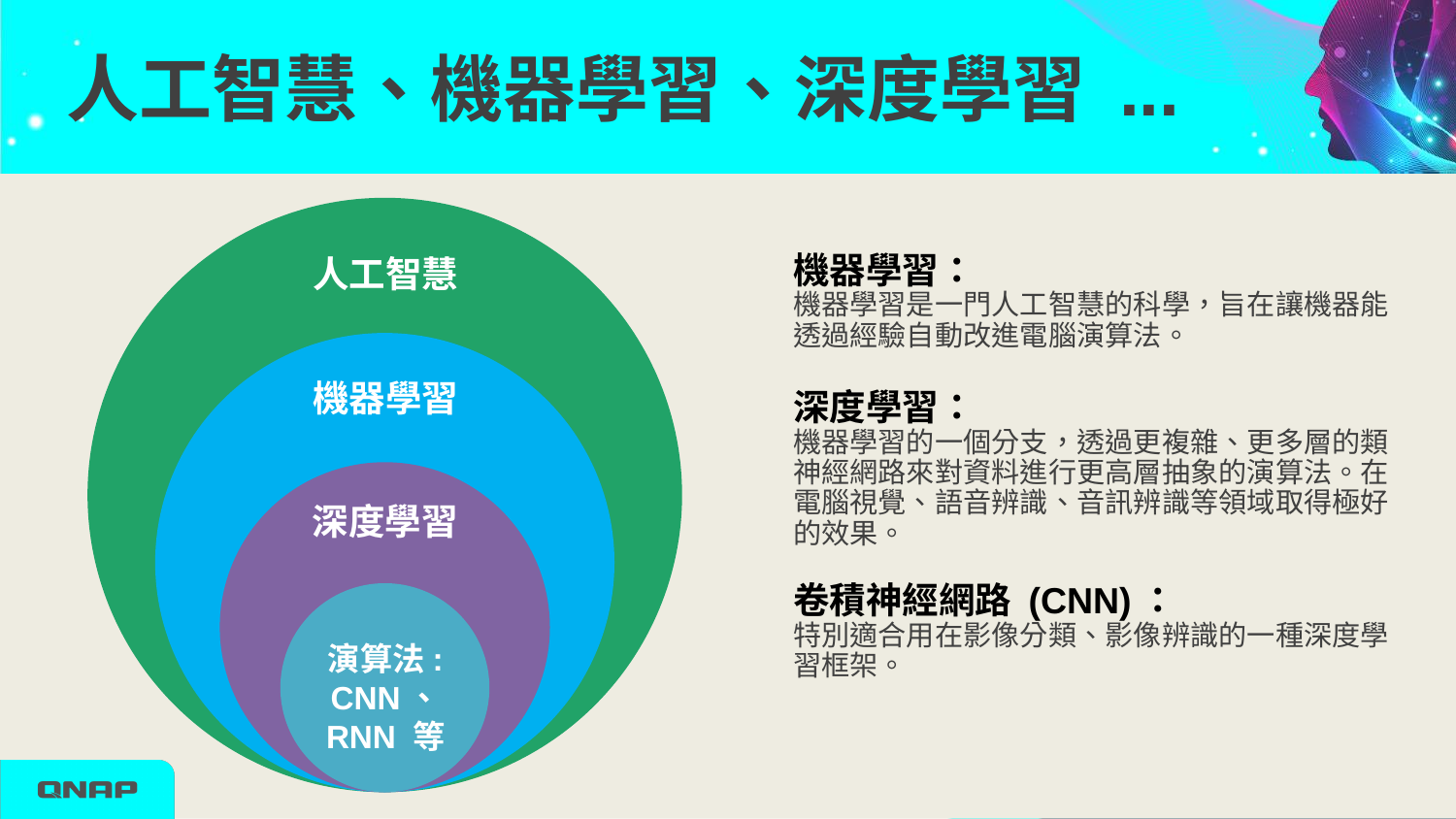

# 人工智慧、機器學習、深度學習 ...

人工智慧
機器學習：
機器學習是一門人工智慧的科學，旨在讓機器能透過經驗自動改進電腦演算法。

機器學習
深度學習：
機器學習的一個分支，透過更複雜、更多層的類神經網路來對資料進行更高層抽象的演算法。在電腦視覺、語音辨識、音訊辨識等領域取得極好的效果。

深度學習
卷積神經網路 (CNN)：
特別適合用在影像分類、影像辨識的一種深度學習框架。

演算法: CNN、
RNN 等